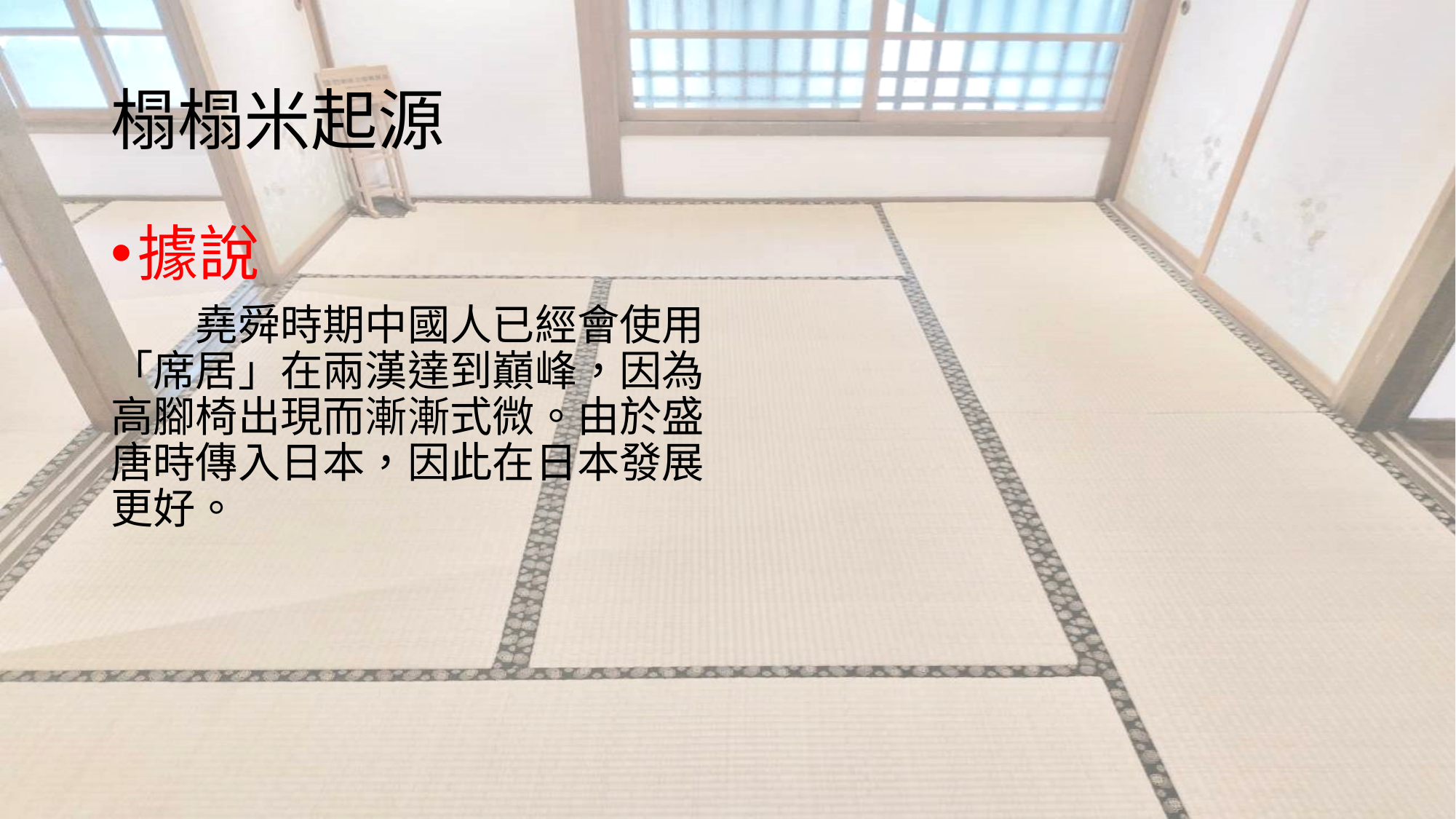

# 榻榻米起源
據說
　　堯舜時期中國人已經會使用「席居」在兩漢達到巔峰，因為高腳椅出現而漸漸式微。由於盛唐時傳入日本，因此在日本發展更好。